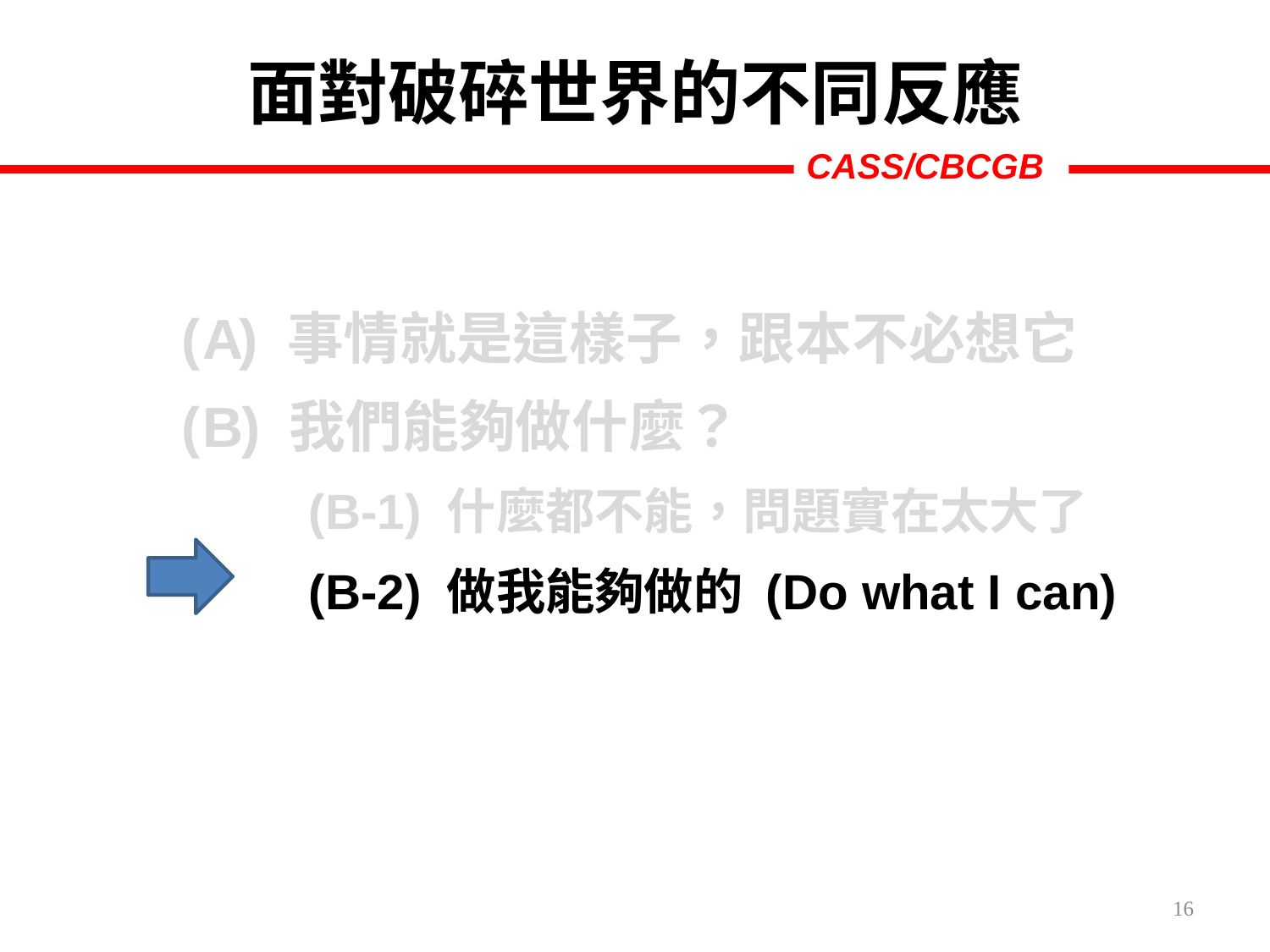

面對破碎世界的不同反應
 事情就是這樣子，跟本不必想它
 我們能夠做什麼？
(B-1) 什麼都不能，問題實在太大了
(B-2) 做我能夠做的 (Do what I can)

16